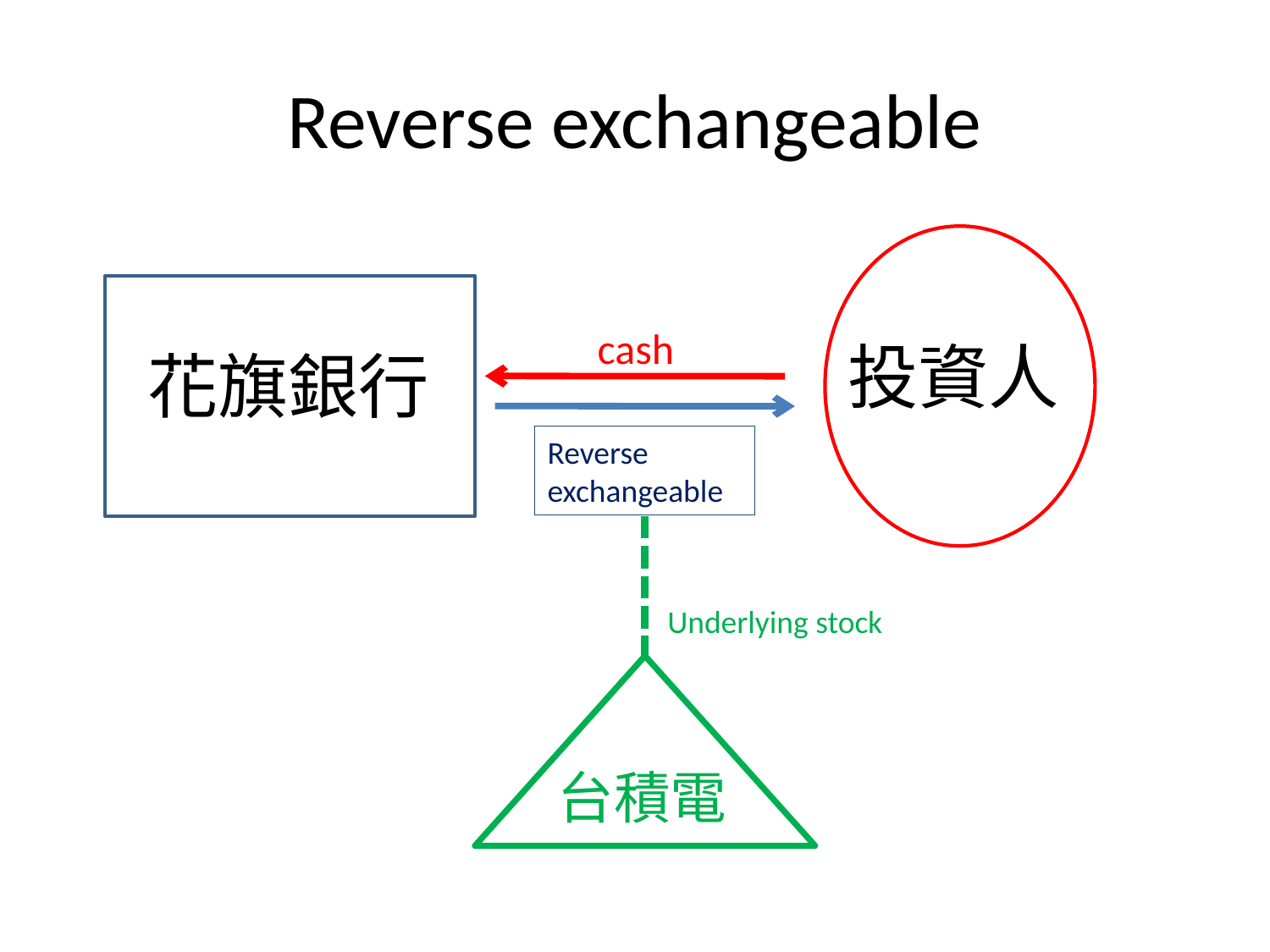

# Reverse exchangeable

cash
投資人
花旗銀行
Reverse exchangeable

台積電
Underlying stock